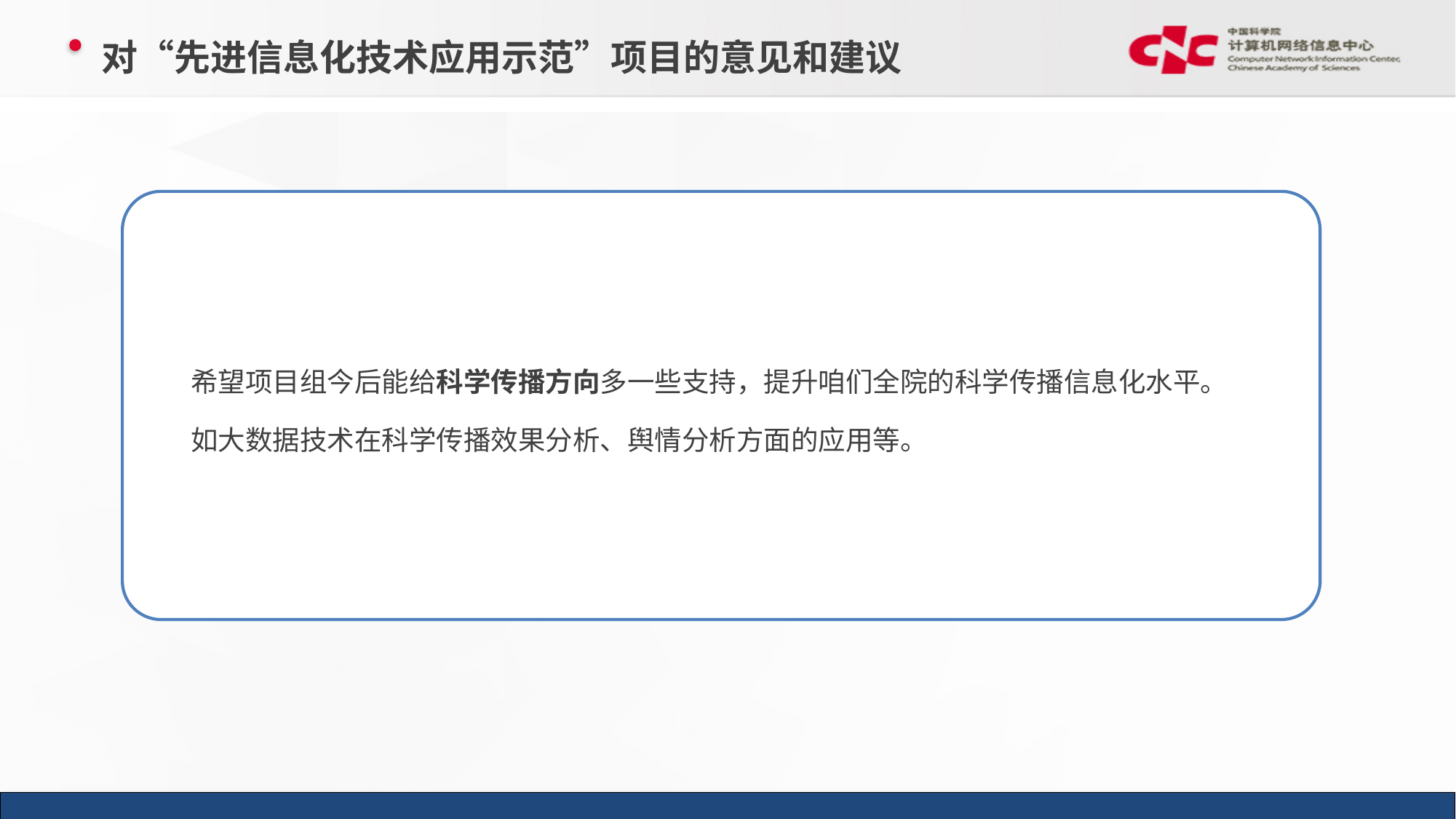

# 对“先进信息化技术应用示范”项目的意见和建议

希望项目组今后能给科学传播方向多一些支持，提升咱们全院的科学传播信息化水平。
如大数据技术在科学传播效果分析、舆情分析方面的应用等。